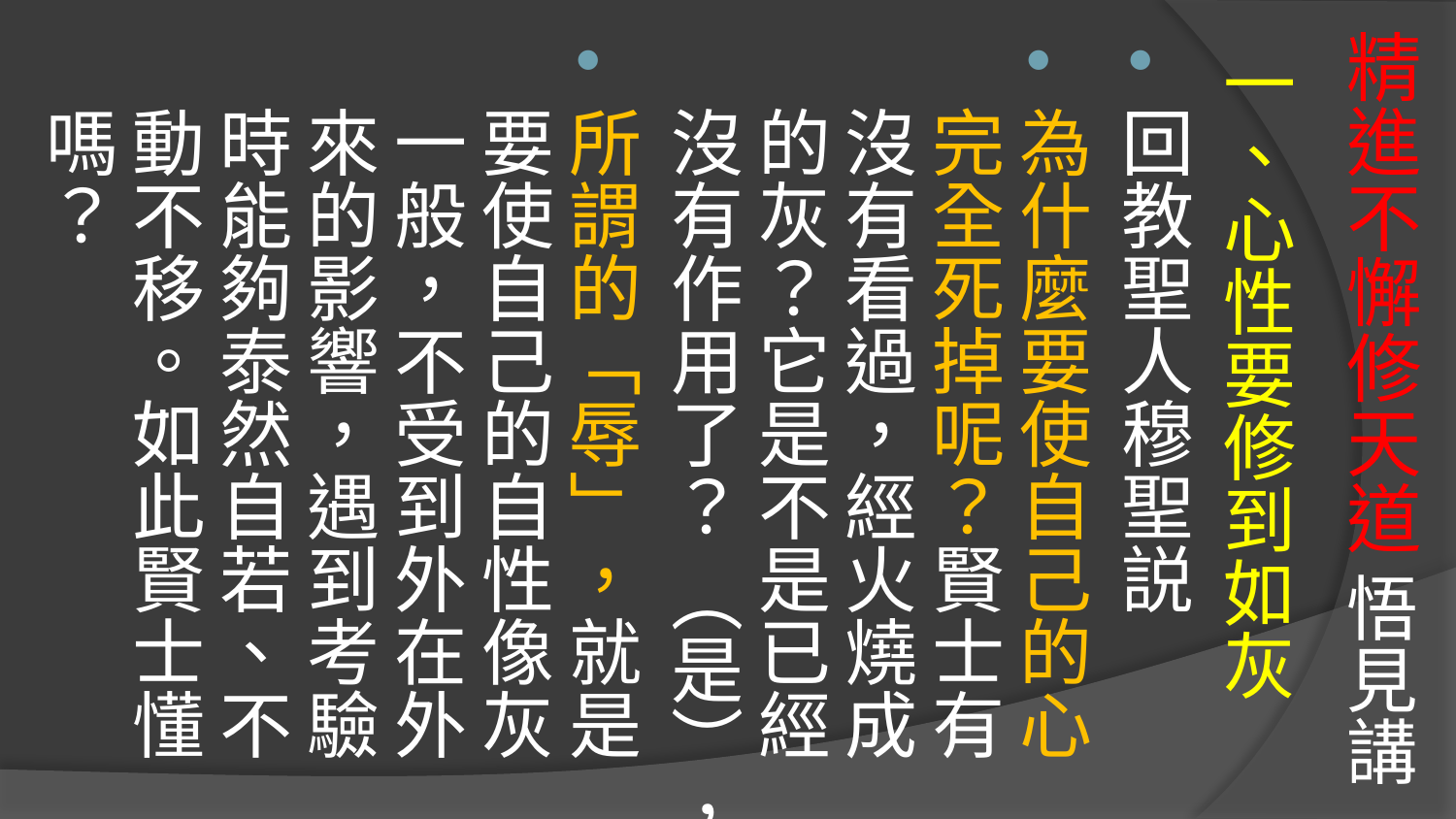

# 精進不懈修天道 悟見講
一、心性要修到如灰
回教聖人穆聖説
為什麼要使自己的心完全死掉呢？賢士有沒有看過，經火燒成的灰？它是不是已經沒有作用了？ （是），
所謂的「辱」，就是要使自己的自性像灰一般，不受到外在外來的影響，遇到考驗時能夠泰然自若、不動不移。如此賢士懂嗎？